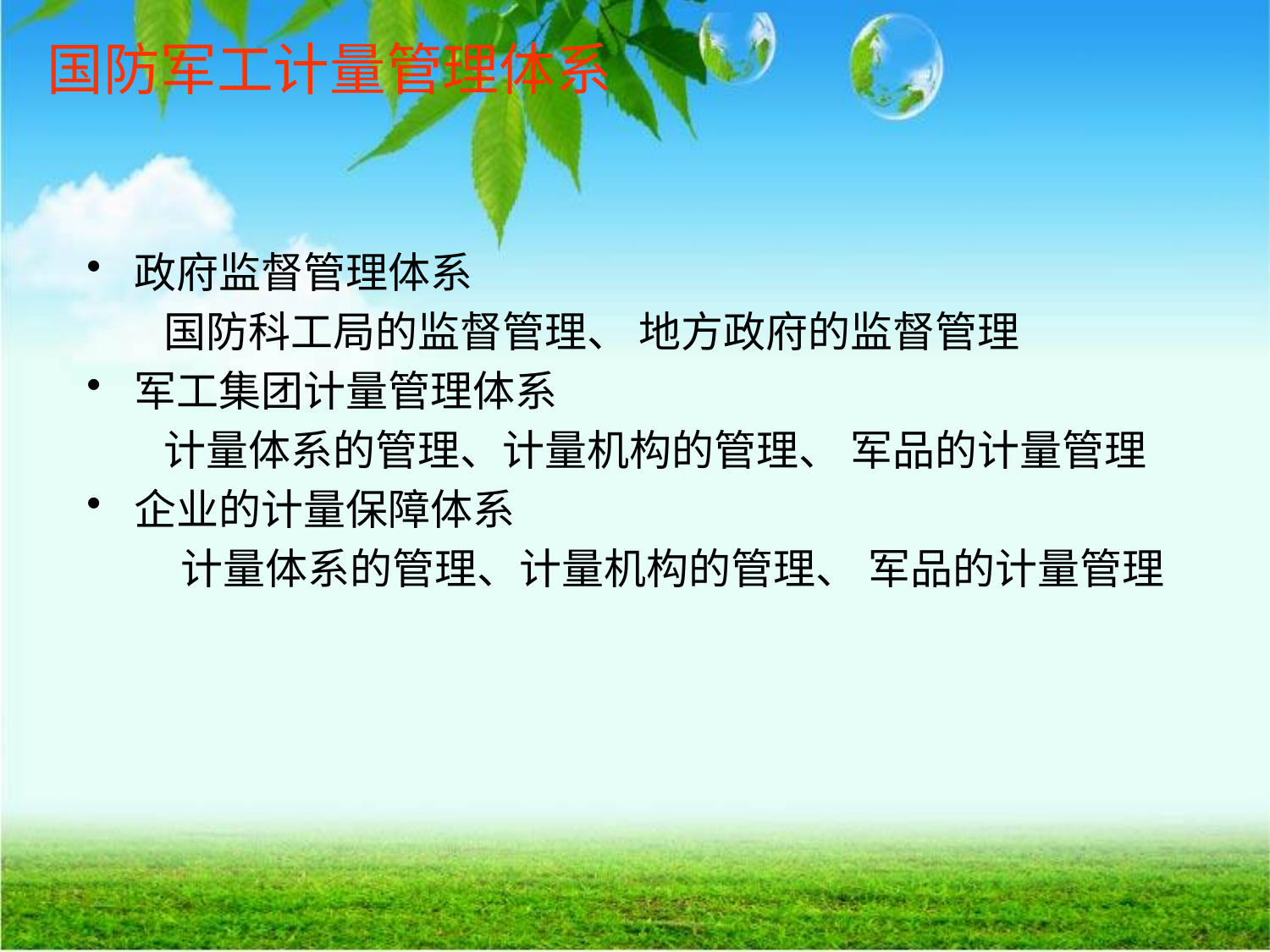

# 国防军工计量管理体系
政府监督管理体系
       国防科工局的监督管理、 地方政府的监督管理
军工集团计量管理体系
       计量体系的管理、计量机构的管理、 军品的计量管理
企业的计量保障体系
           计量体系的管理、计量机构的管理、 军品的计量管理